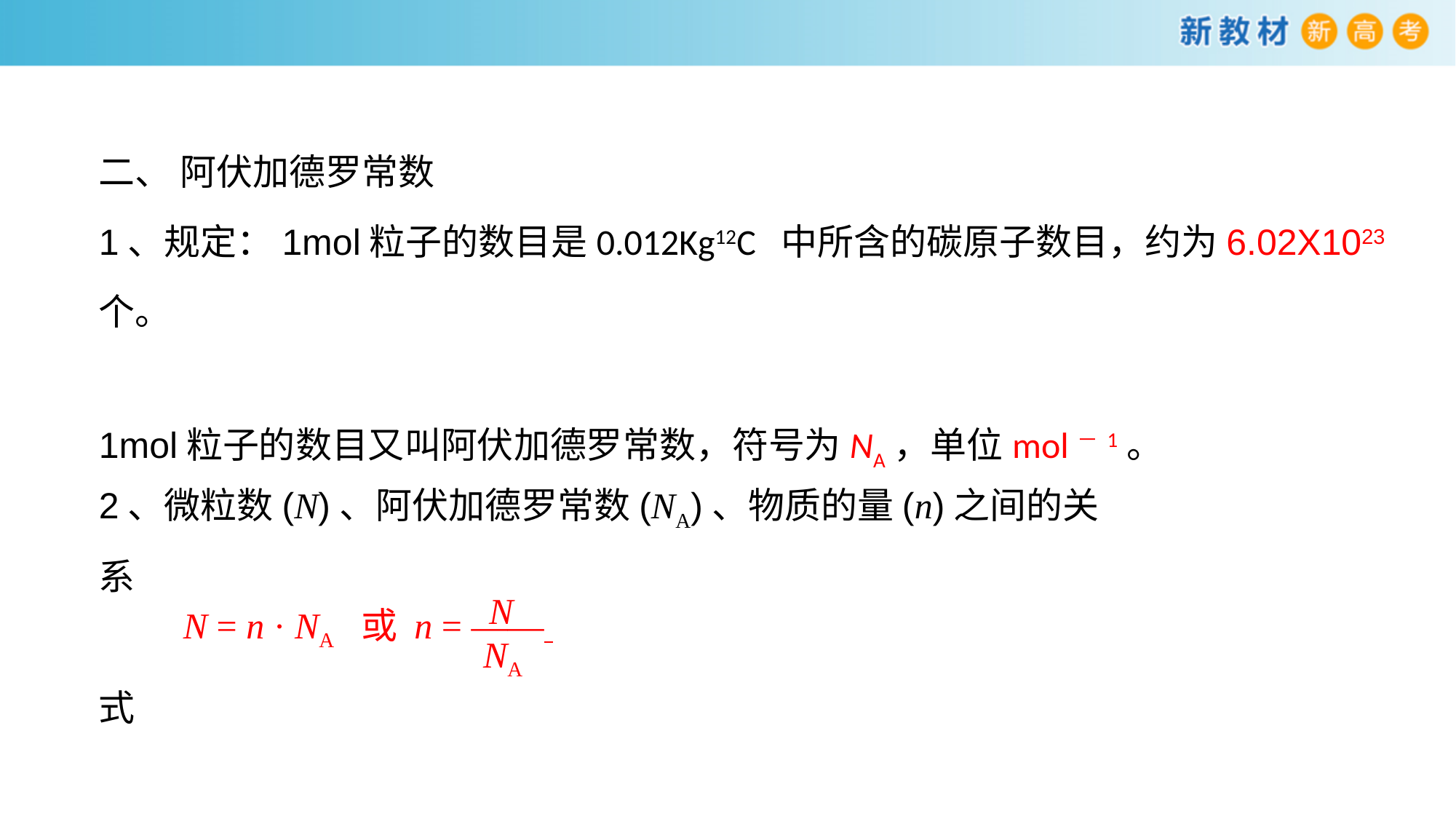

二、 阿伏加德罗常数
1、规定：1mol粒子的数目是0.012Kg12C  中所含的碳原子数目，约为6.02X1023 个。

1mol粒子的数目又叫阿伏加德罗常数，符号为NA，单位mol－1。
2、微粒数(N)、阿伏加德罗常数(NA)、物质的量(n)之间的关系

式
N
或 n = ——
NA
N = n · NA